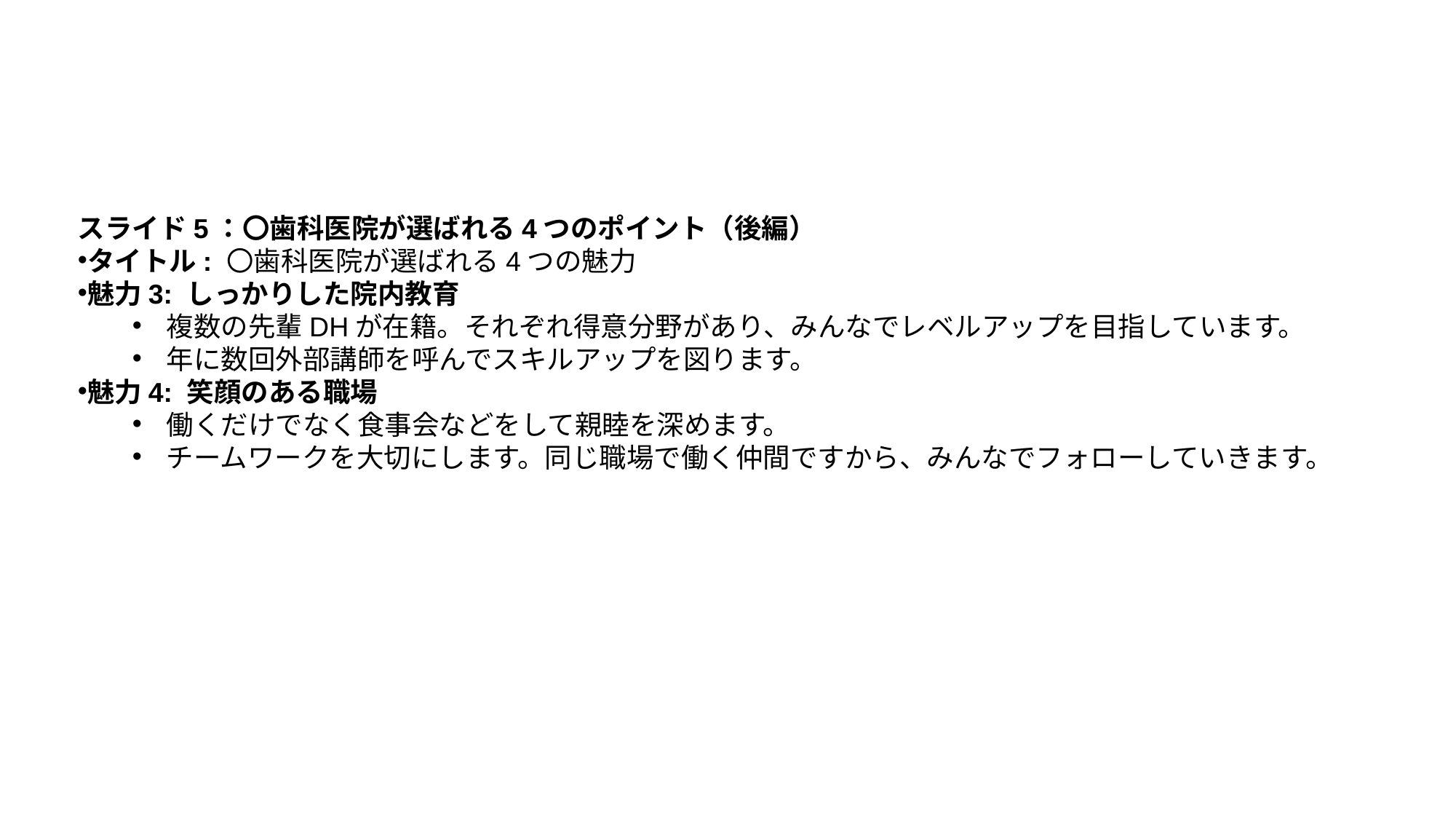

スライド5：〇歯科医院が選ばれる4つのポイント（後編）
タイトル: 〇歯科医院が選ばれる4つの魅力
魅力3: しっかりした院内教育
複数の先輩DHが在籍。それぞれ得意分野があり、みんなでレベルアップを目指しています。
年に数回外部講師を呼んでスキルアップを図ります。
魅力4: 笑顔のある職場
働くだけでなく食事会などをして親睦を深めます。
チームワークを大切にします。同じ職場で働く仲間ですから、みんなでフォローしていきます。